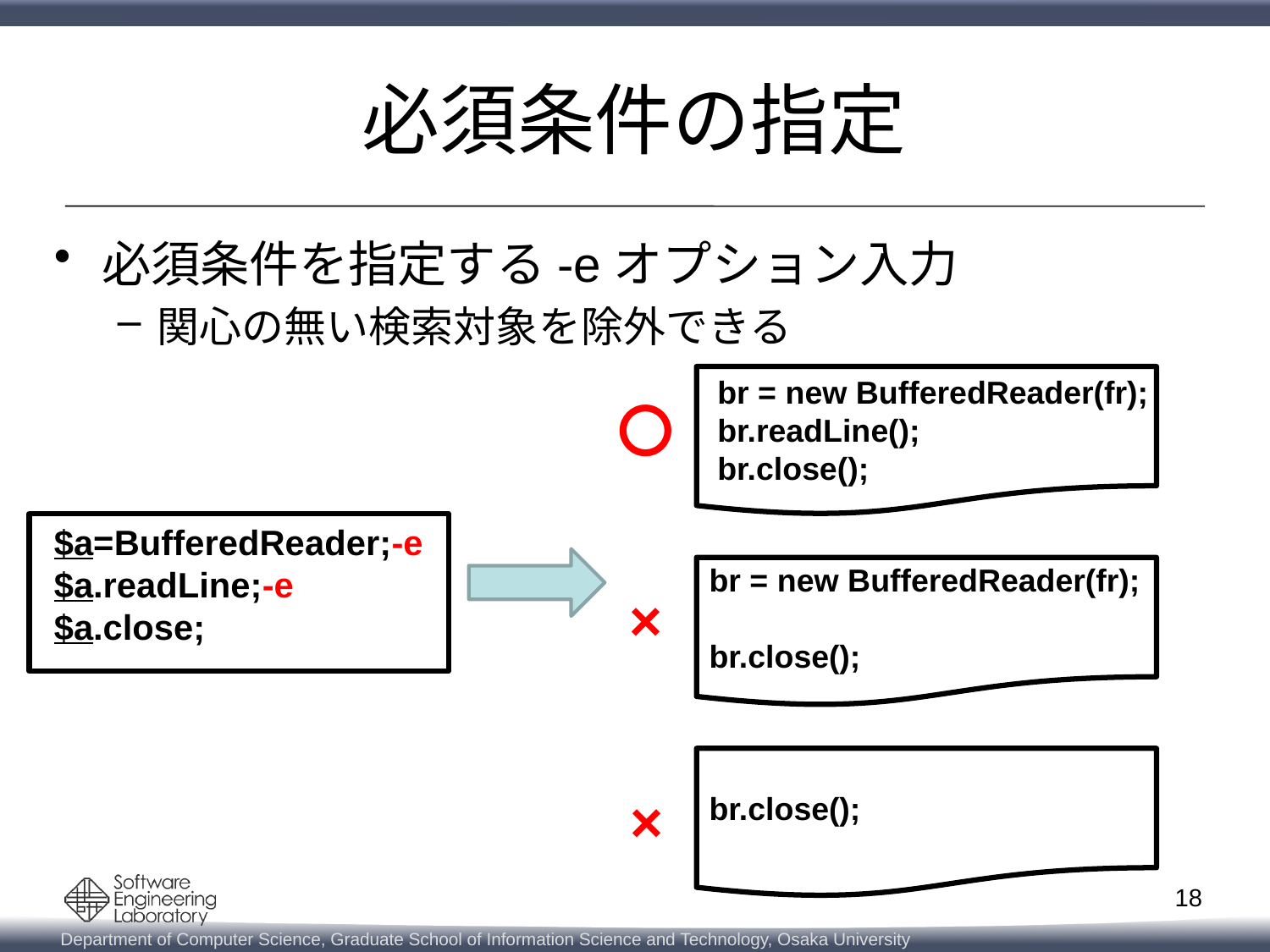

# 必須条件の指定
必須条件を指定する-eオプション入力
関心の無い検索対象を除外できる

br = new BufferedReader(fr);
br.readLine();
br.close();
〇

$a=BufferedReader;-e
$a.readLine;-e
$a.close;

br = new BufferedReader(fr);

br.close();
×
br.close();
×
18